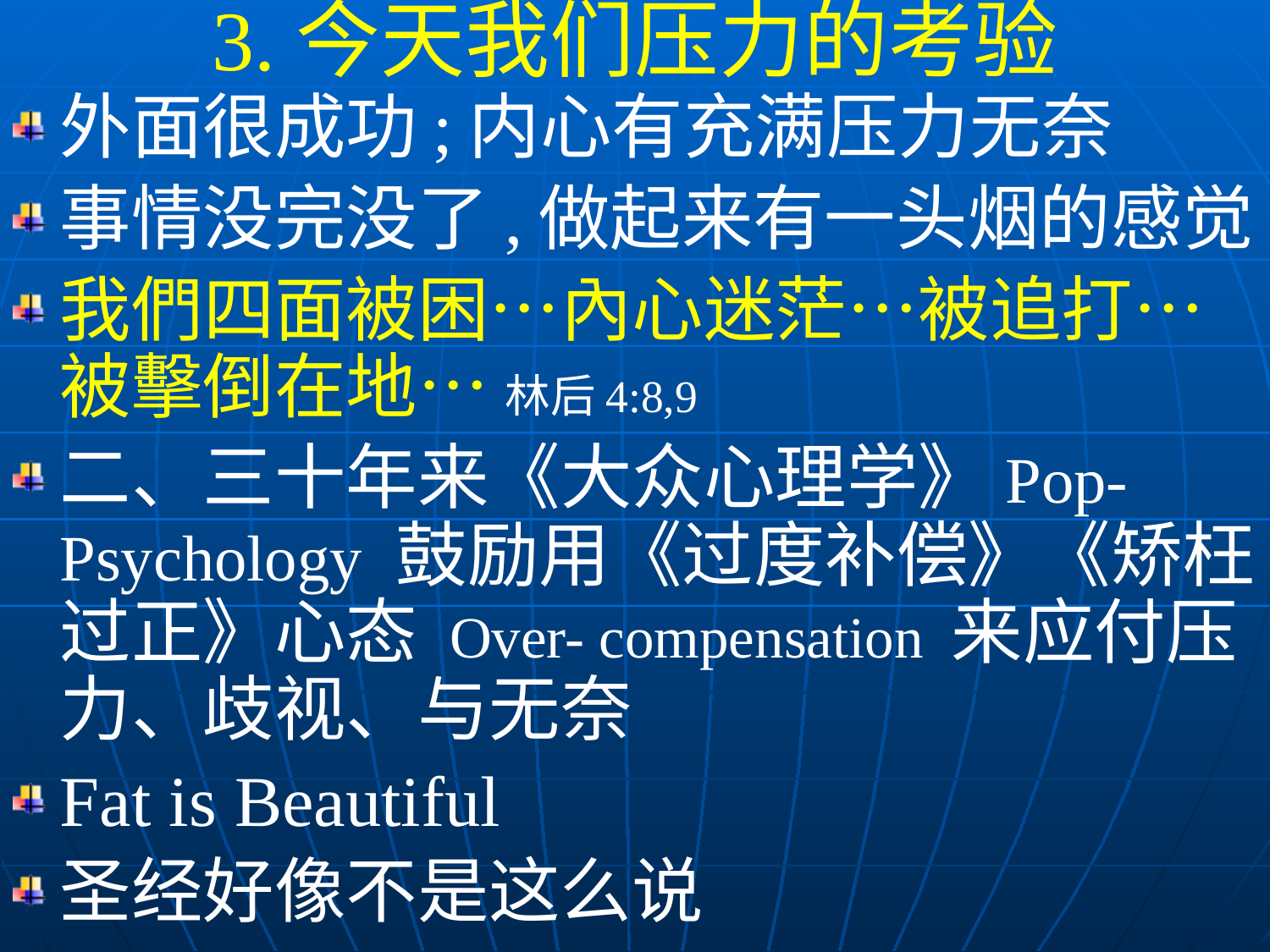

3.今天我们压力的考验
外面很成功;内心有充满压力无奈
事情没完没了,做起来有一头烟的感觉
我們四面被困…內心迷茫…被追打…被擊倒在地… 林后4:8,9
二、三十年来《大众心理学》Pop-Psychology 鼓励用《过度补偿》《矫枉过正》心态 Over- compensation 来应付压力、歧视、与无奈
Fat is Beautiful
圣经好像不是这么说